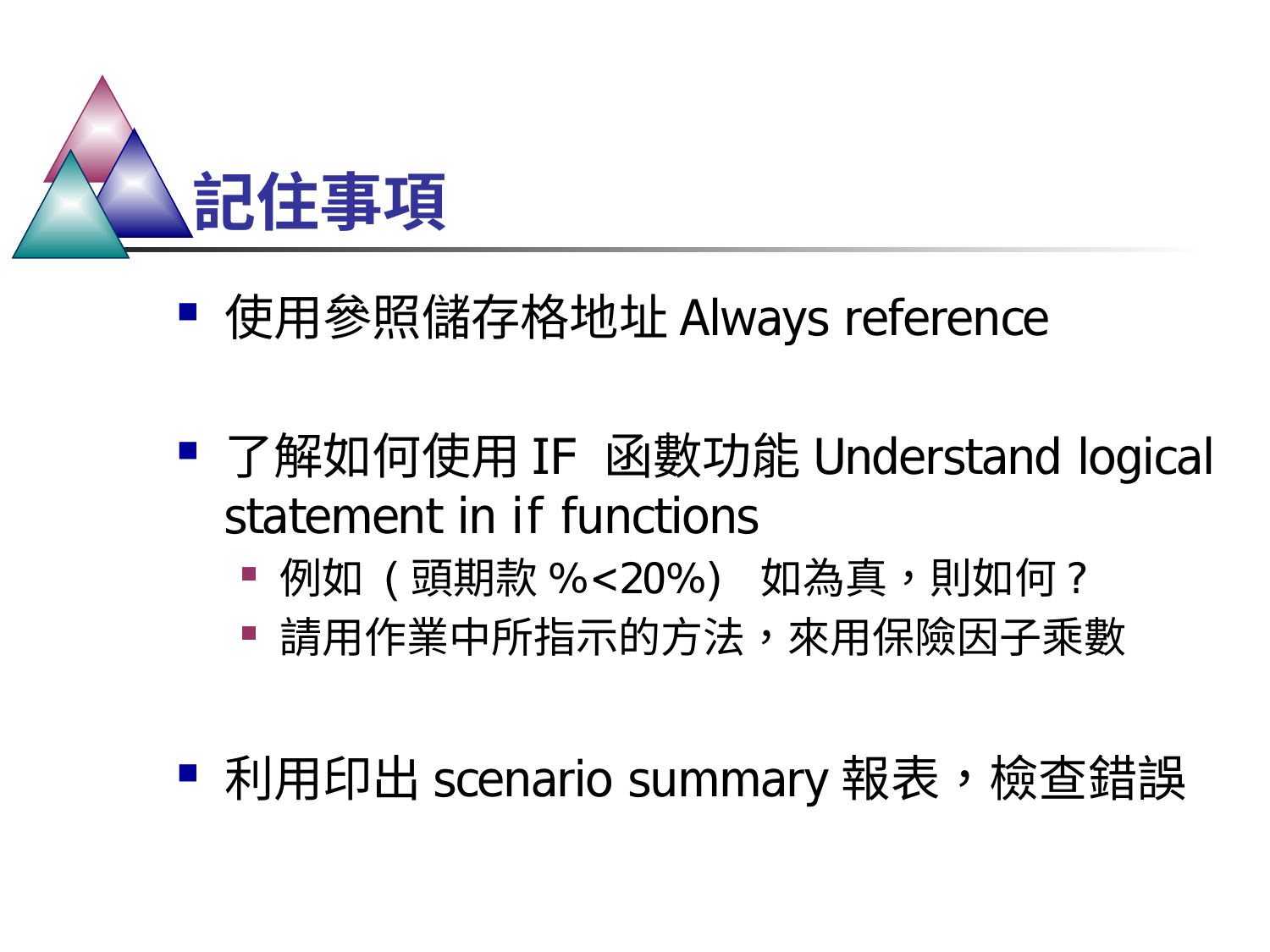

# 記住事項
使用參照儲存格地址Always reference

了解如何使用IF 函數功能Understand logical statement in if functions
例如 (頭期款%<20%)  如為真，則如何?
請用作業中所指示的方法，來用保險因子乘數

利用印出scenario summary報表，檢查錯誤